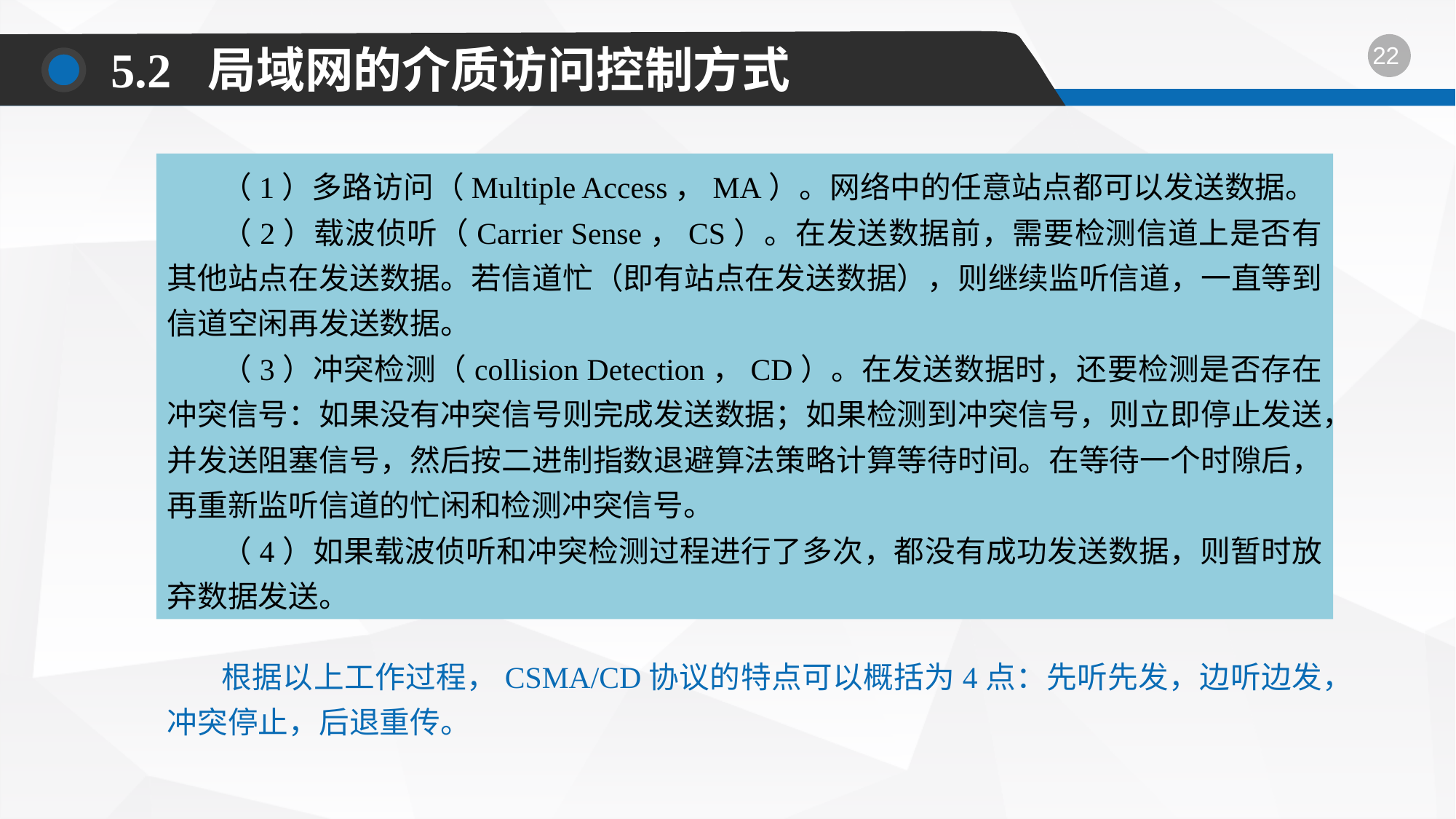

5.2  局域网的介质访问控制方式
（1）多路访问（Multiple Access，MA）。网络中的任意站点都可以发送数据。
（2）载波侦听（Carrier Sense，CS）。在发送数据前，需要检测信道上是否有其他站点在发送数据。若信道忙（即有站点在发送数据），则继续监听信道，一直等到信道空闲再发送数据。
（3）冲突检测（collision Detection，CD）。在发送数据时，还要检测是否存在冲突信号：如果没有冲突信号则完成发送数据；如果检测到冲突信号，则立即停止发送，并发送阻塞信号，然后按二进制指数退避算法策略计算等待时间。在等待一个时隙后，再重新监听信道的忙闲和检测冲突信号。
（4）如果载波侦听和冲突检测过程进行了多次，都没有成功发送数据，则暂时放弃数据发送。
根据以上工作过程，CSMA/CD协议的特点可以概括为4点：先听先发，边听边发，冲突停止，后退重传。